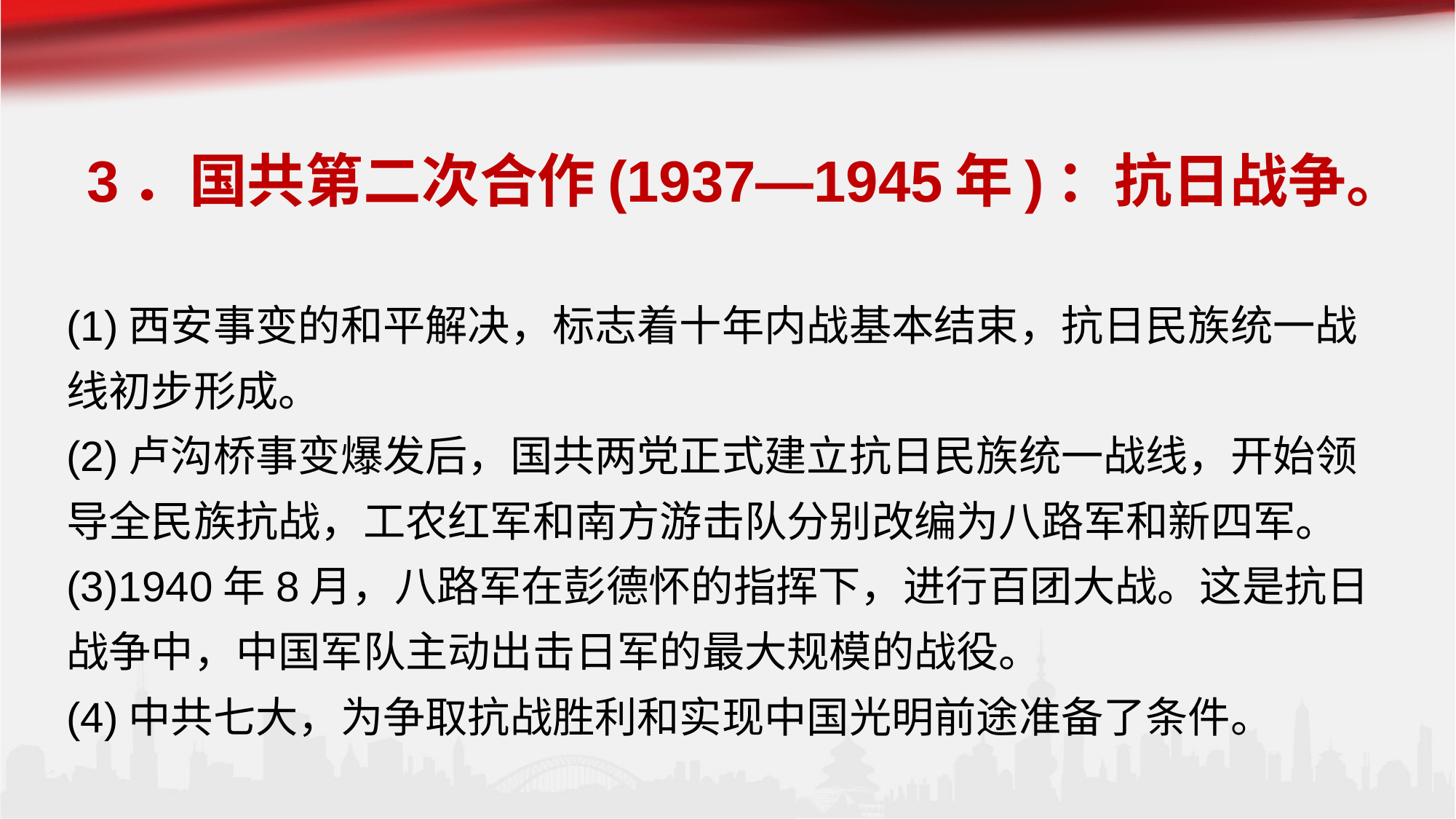

# 3．国共第二次合作(1937—1945年)：抗日战争。
(1)西安事变的和平解决，标志着十年内战基本结束，抗日民族统一战线初步形成。
(2)卢沟桥事变爆发后，国共两党正式建立抗日民族统一战线，开始领导全民族抗战，工农红军和南方游击队分别改编为八路军和新四军。
(3)1940年8月，八路军在彭德怀的指挥下，进行百团大战。这是抗日战争中，中国军队主动出击日军的最大规模的战役。
(4)中共七大，为争取抗战胜利和实现中国光明前途准备了条件。